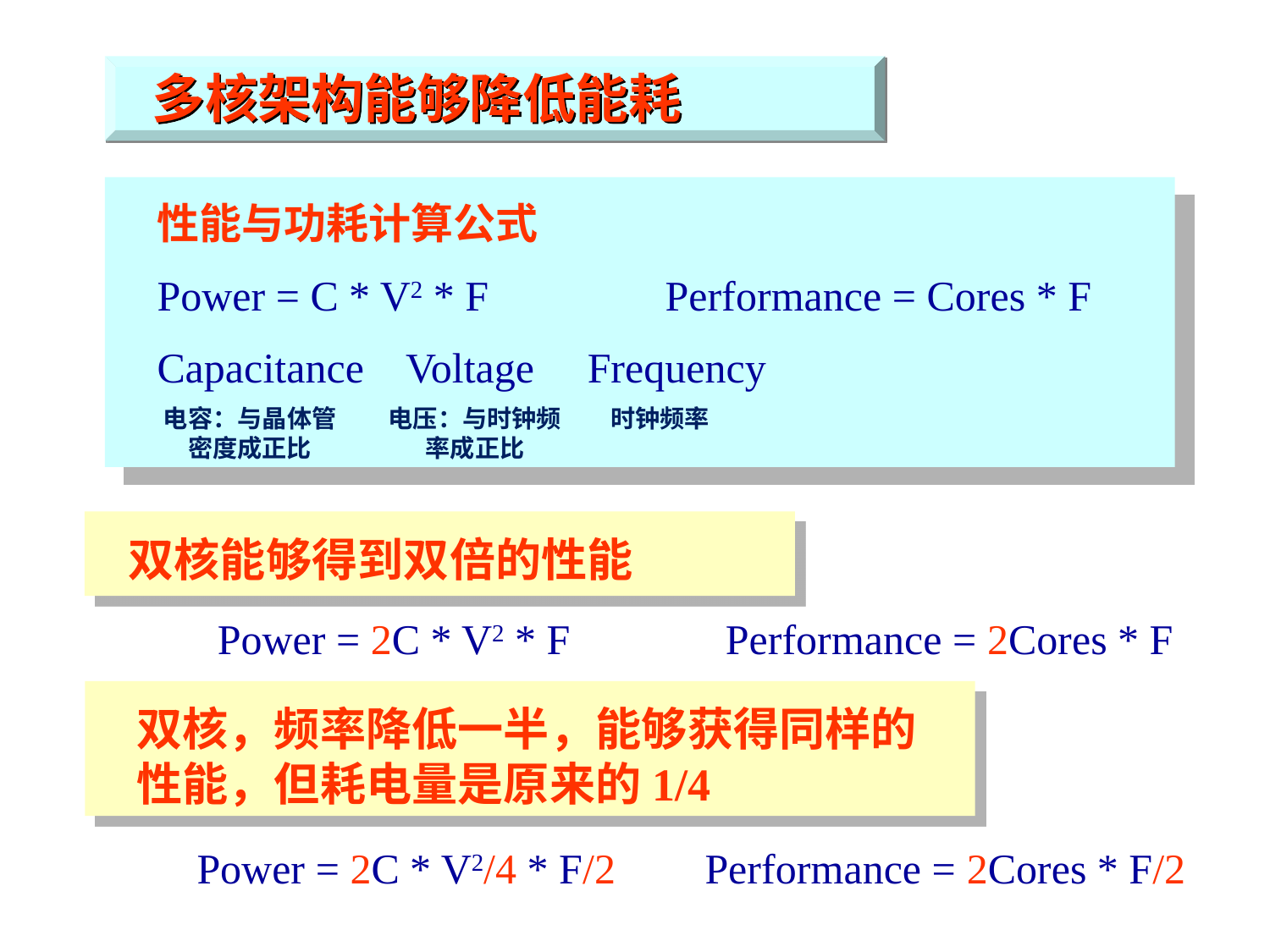

多核架构能够降低能耗

性能与功耗计算公式
Power = C * V2 * F		Performance = Cores * F
Capacitance    Voltage     Frequency
电容：与晶体管密度成正比
电压：与时钟频率成正比
时钟频率

双核能够得到双倍的性能
Power = 2C * V2 * F		Performance = 2Cores * F

双核，频率降低一半，能够获得同样的性能，但耗电量是原来的1/4
Power = 2C * V2/4 * F/2	Performance = 2Cores * F/2